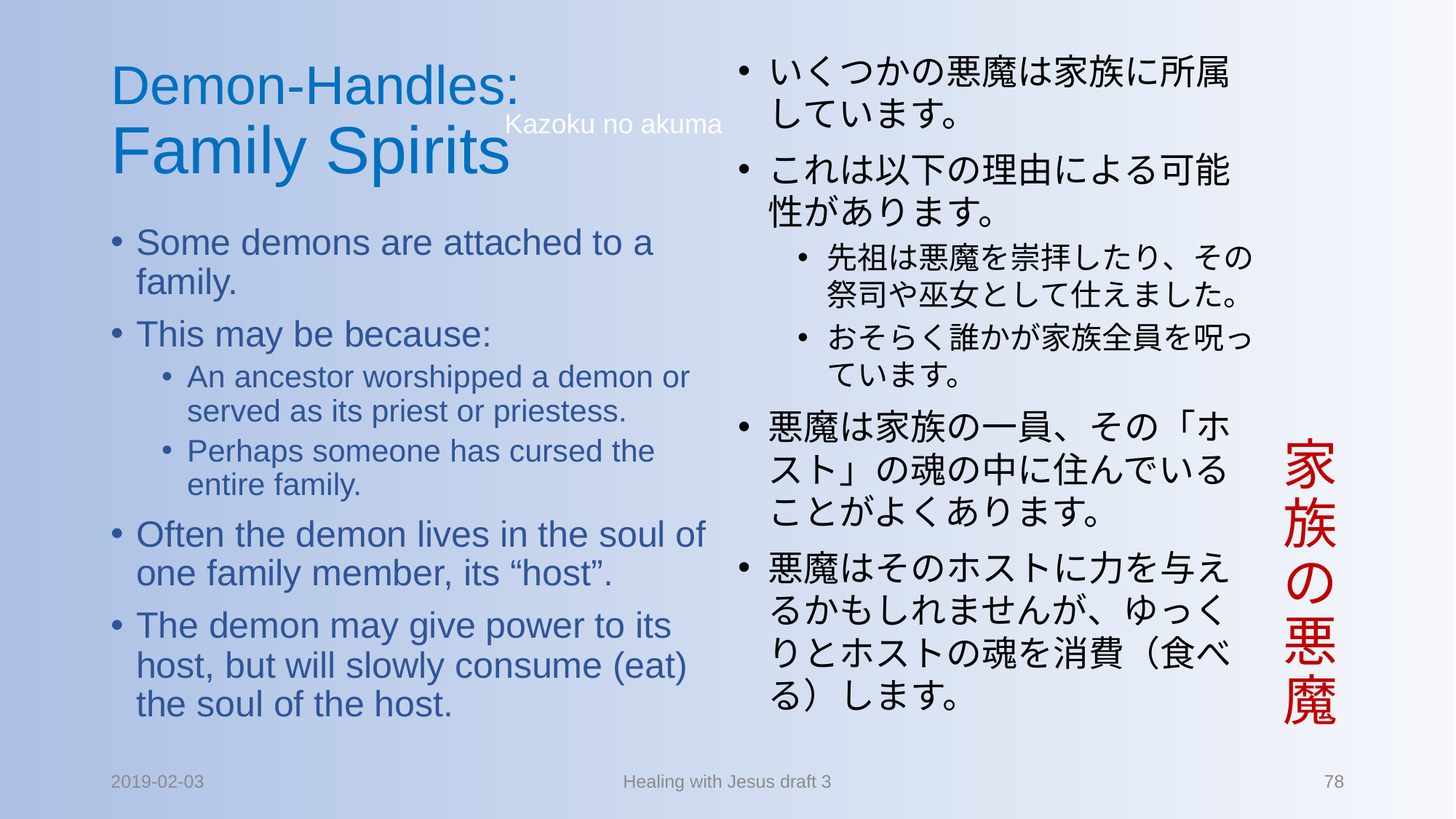

# Demon-Handles: Family Spirits
いくつかの悪魔は家族に所属しています。
これは以下の理由による可能性があります。
先祖は悪魔を崇拝したり、その祭司や巫女として仕えました。
おそらく誰かが家族全員を呪っています。
悪魔は家族の一員、その「ホスト」の魂の中に住んでいることがよくあります。
悪魔はそのホストに力を与えるかもしれませんが、ゆっくりとホストの魂を消費（食べる）します。
家族の悪魔
Kazoku no akuma
Some demons are attached to a family.
This may be because:
An ancestor worshipped a demon or served as its priest or priestess.
Perhaps someone has cursed the entire family.
Often the demon lives in the soul of one family member, its “host”.
The demon may give power to its host, but will slowly consume (eat) the soul of the host.

2019-02-03
Healing with Jesus draft 3
78